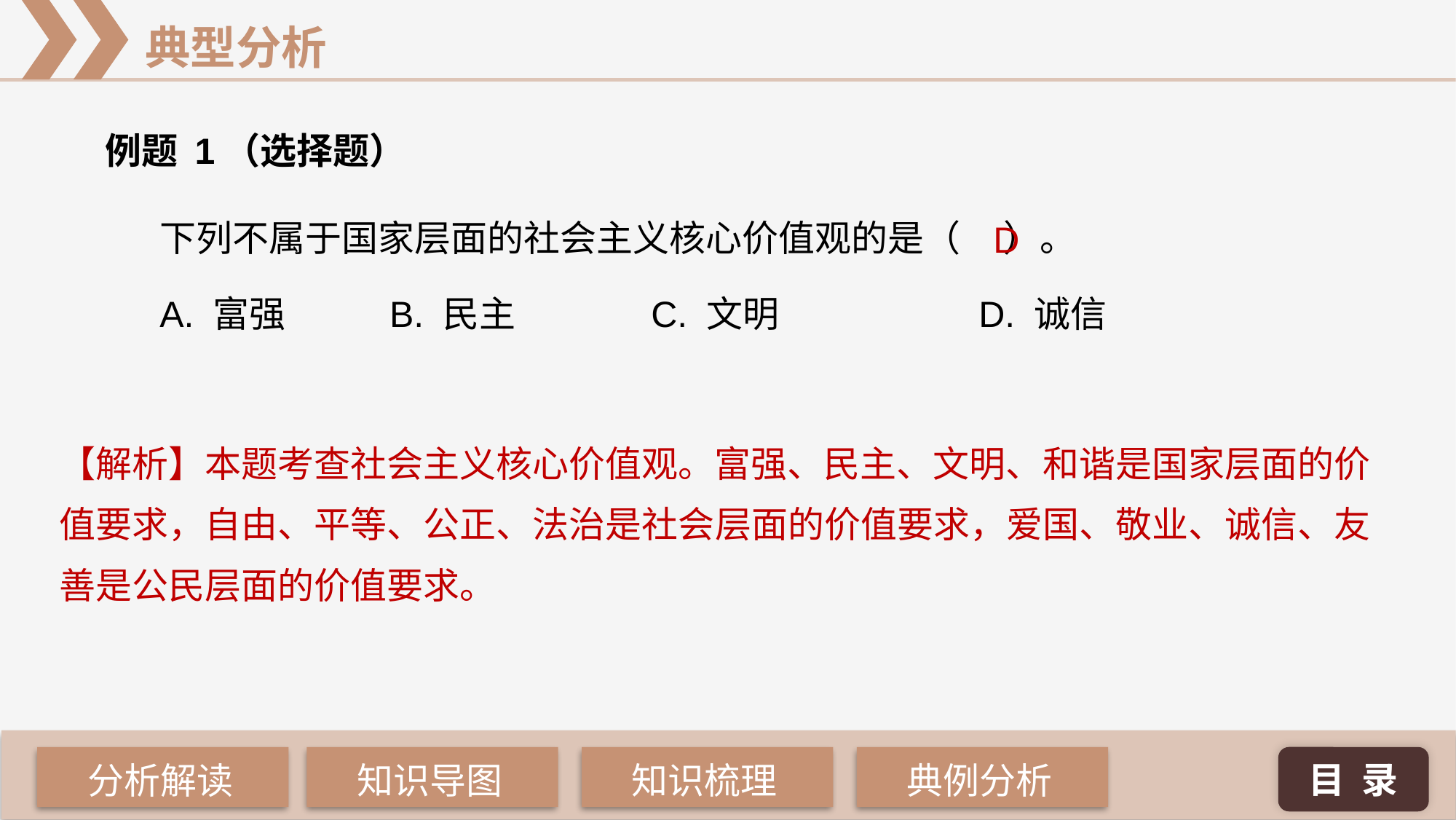

例题 1（选择题）
下列不属于国家层面的社会主义核心价值观的是（ 	   ）。
A. 富强 	       B. 民主 		C. 文明 		D. 诚信
D
【解析】本题考查社会主义核心价值观。富强、民主、文明、和谐是国家层面的价值要求，自由、平等、公正、法治是社会层面的价值要求，爱国、敬业、诚信、友善是公民层面的价值要求。